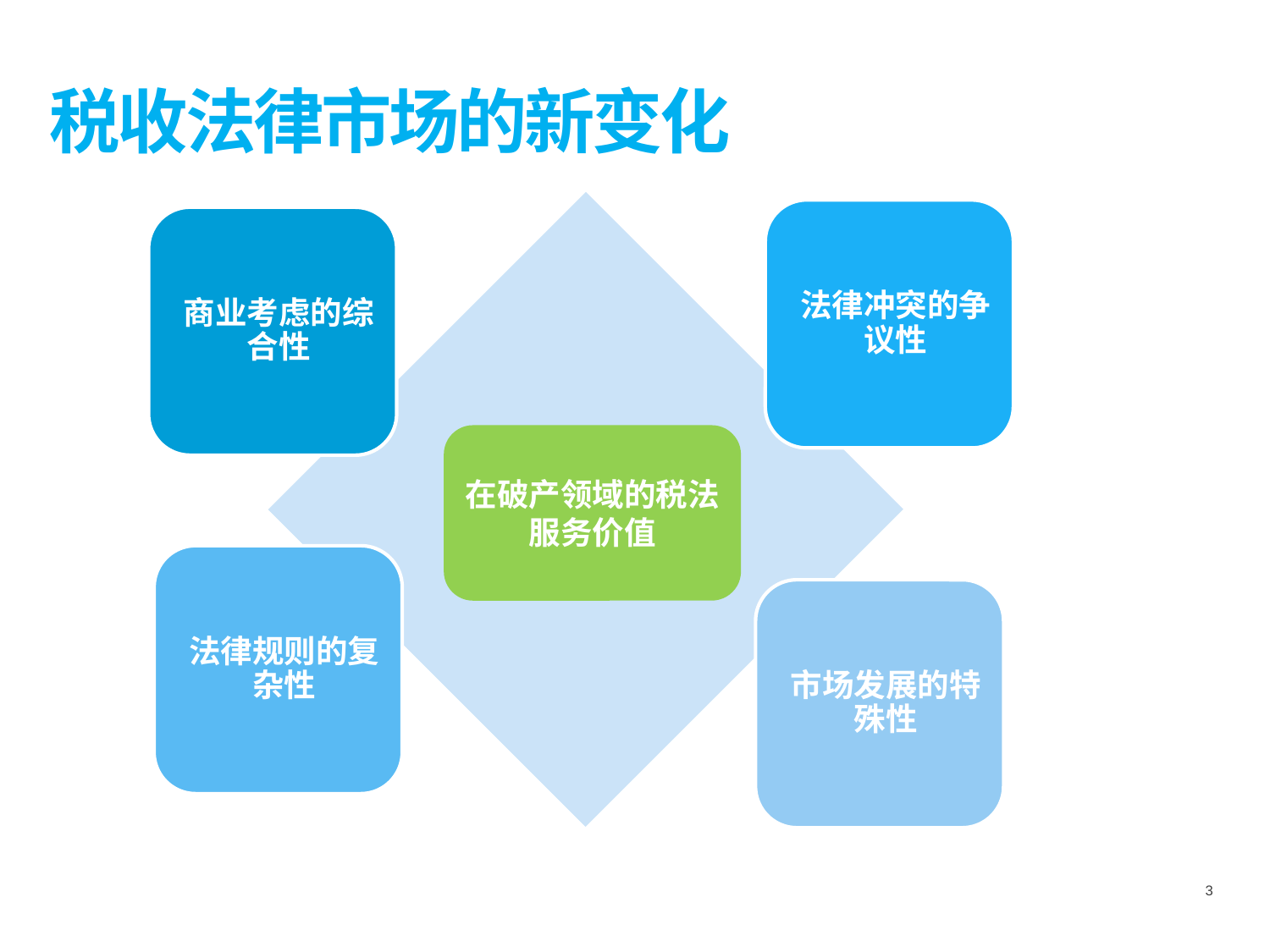

# 税收法律市场的新变化
商业考虑的综合性
法律冲突的争议性
法律规则的复杂性
市场发展的特殊性
在破产领域的税法服务价值
3